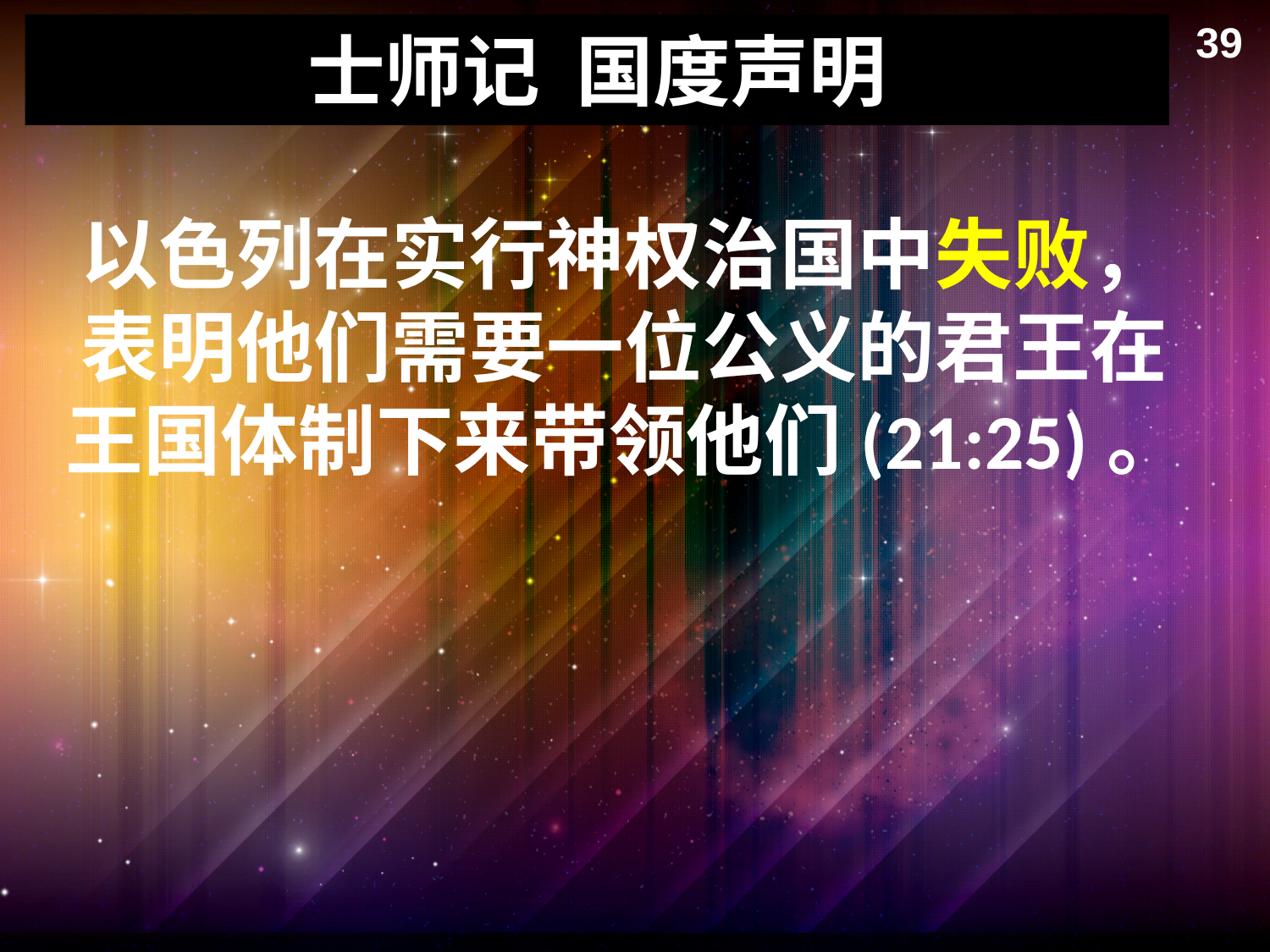

39
# 士师记  国度声明
以色列在实行神权治国中失败，表明他们需要一位公义的君王在王国体制下来带领他们(21:25)。